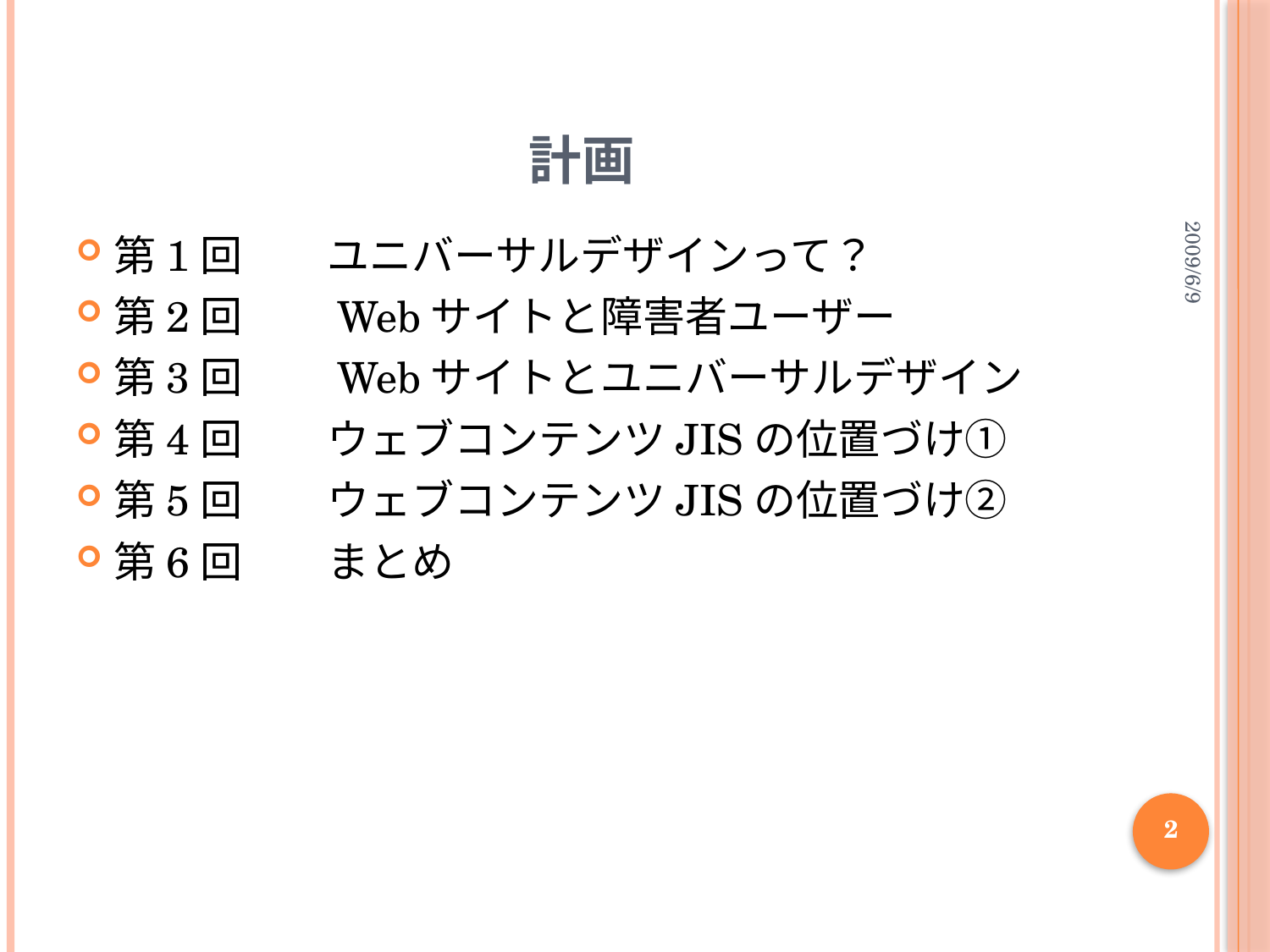

# 計画
2009/6/9
第1回　　ユニバーサルデザインって？
第2回　　Webサイトと障害者ユーザー
第3回　　Webサイトとユニバーサルデザイン
第4回　　ウェブコンテンツJISの位置づけ①
第5回　　ウェブコンテンツJISの位置づけ②
第6回　　まとめ

2